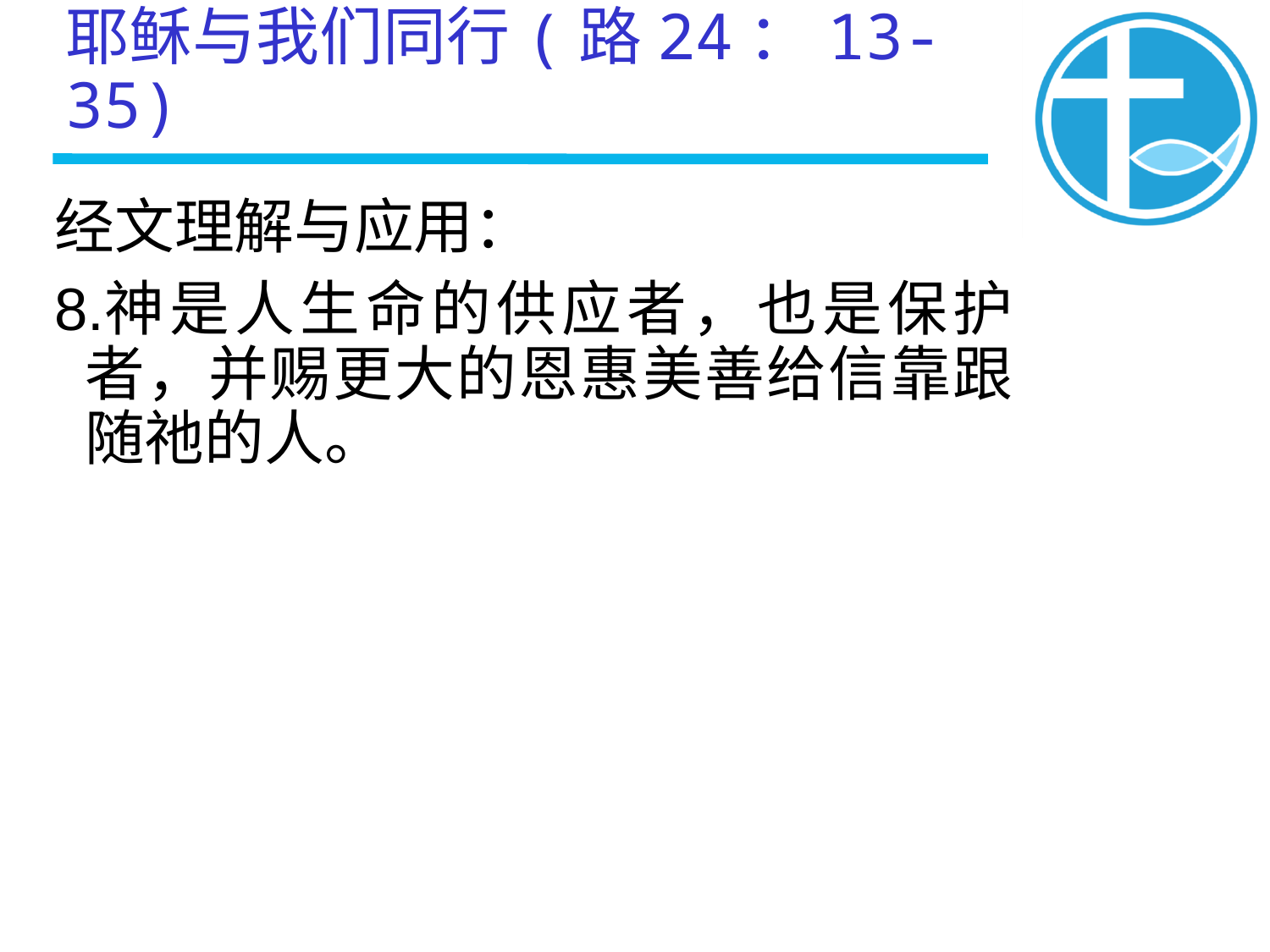

耶稣与我们同行(路24：13-35)
经文理解与应用：
神是人生命的供应者，也是保护者，并赐更大的恩惠美善给信靠跟随祂的人。